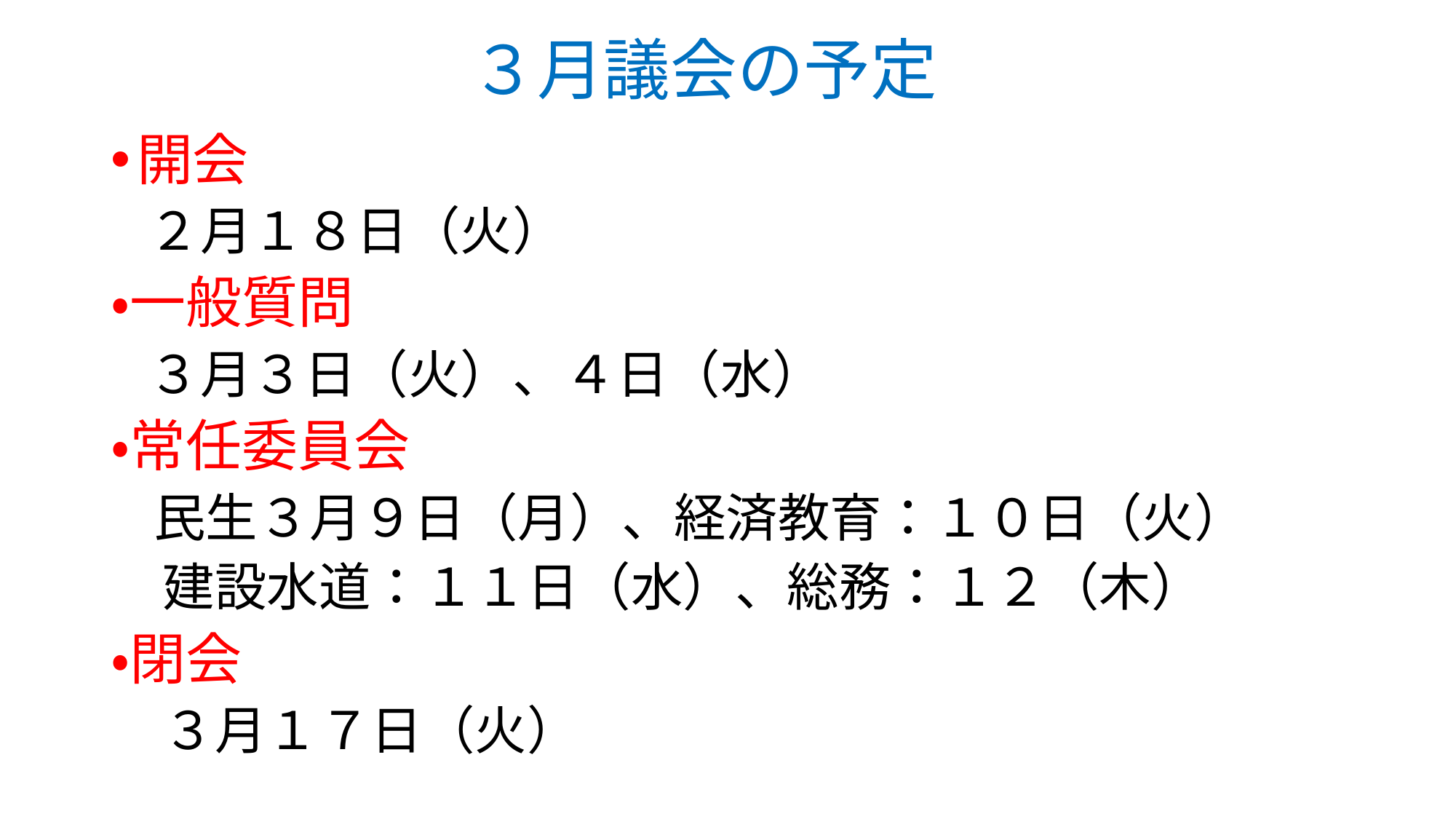

# ３月議会の予定
開会
　２月１８日（火）
・一般質問
　３月３日（火）、４日（水）
・常任委員会
　民生３月９日（月）、経済教育：１０日（火）
　建設水道：１１日（水）、総務：１２（木）
・閉会
　３月１７日（火）